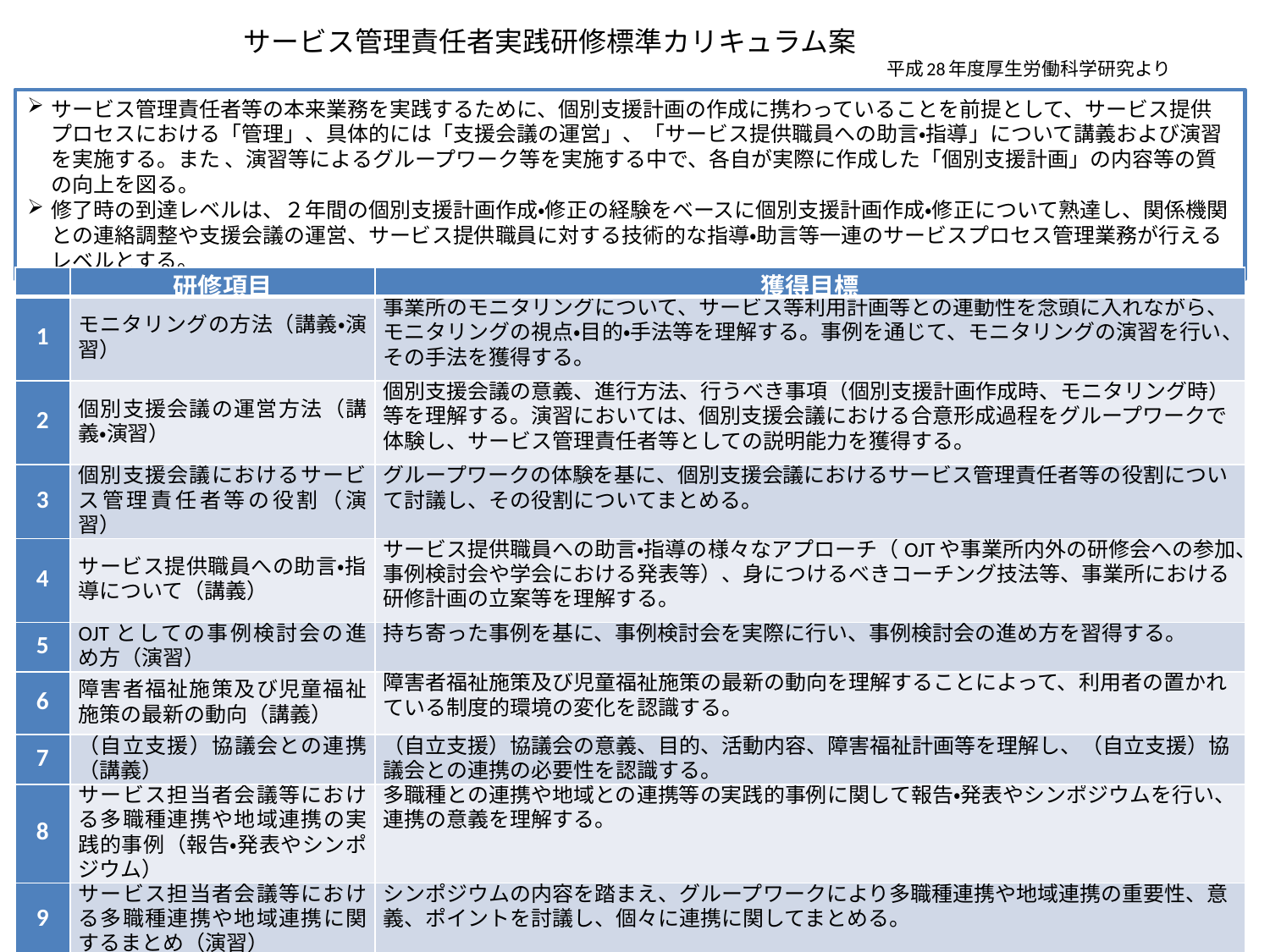

# サービス管理責任者実践研修標準カリキュラム案 　　　　　　　　　　　　　　　　　　　　　　　　　　　　　平成28年度厚生労働科学研究より
サービス管理責任者等の本来業務を実践するために、個別支援計画の作成に携わっていることを前提として、サービス提供プロセスにおける「管理」、具体的には「支援会議の運営」、「サービス提供職員への助言・指導」について講義および演習を実施する。また 、演習等によるグループワーク等を実施する中で、各自が実際に作成した「個別支援計画」の内容等の質の向上を図る。
修了時の到達レベルは、２年間の個別支援計画作成・修正の経験をベースに個別支援計画作成・修正について熟達し、関係機関との連絡調整や支援会議の運営、サービス提供職員に対する技術的な指導・助言等一連のサービスプロセス管理業務が行えるレベルとする。
|  | 研修項目 | 獲得目標 |
| --- | --- | --- |
| 1 | モニタリングの方法（講義・演習） | 事業所のモニタリングについて、サービス等利用計画等との連動性を念頭に入れながら、モニタリングの視点・目的・手法等を理解する。事例を通じて、モニタリングの演習を行い、その手法を獲得する。 |
| 2 | 個別支援会議の運営方法（講義・演習） | 個別支援会議の意義、進行方法、行うべき事項（個別支援計画作成時、モニタリング時）等を理解する。演習においては、個別支援会議における合意形成過程をグループワークで体験し、サービス管理責任者等としての説明能力を獲得する。 |
| 3 | 個別支援会議におけるサービス管理責任者等の役割（演習） | グループワークの体験を基に、個別支援会議におけるサービス管理責任者等の役割について討議し、その役割についてまとめる。 |
| 4 | サービス提供職員への助言・指導について（講義） | サービス提供職員への助言・指導の様々なアプローチ（OJTや事業所内外の研修会への参加、事例検討会や学会における発表等）、身につけるべきコーチング技法等、事業所における研修計画の立案等を理解する。 |
| 5 | OJTとしての事例検討会の進め方（演習） | 持ち寄った事例を基に、事例検討会を実際に行い、事例検討会の進め方を習得する。 |
| 6 | 障害者福祉施策及び児童福祉施策の最新の動向（講義） | 障害者福祉施策及び児童福祉施策の最新の動向を理解することによって、利用者の置かれている制度的環境の変化を認識する。 |
| 7 | （自立支援）協議会との連携（講義） | （自立支援）協議会の意義、目的、活動内容、障害福祉計画等を理解し、（自立支援）協議会との連携の必要性を認識する。 |
| 8 | サービス担当者会議等における多職種連携や地域連携の実践的事例（報告・発表やシンポジウム） | 多職種との連携や地域との連携等の実践的事例に関して報告・発表やシンポジウムを行い、連携の意義を理解する。 |
| 9 | サービス担当者会議等における多職種連携や地域連携に関するまとめ（演習） | シンポジウムの内容を踏まえ、グループワークにより多職種連携や地域連携の重要性、意義、ポイントを討議し、個々に連携に関してまとめる。 |

5